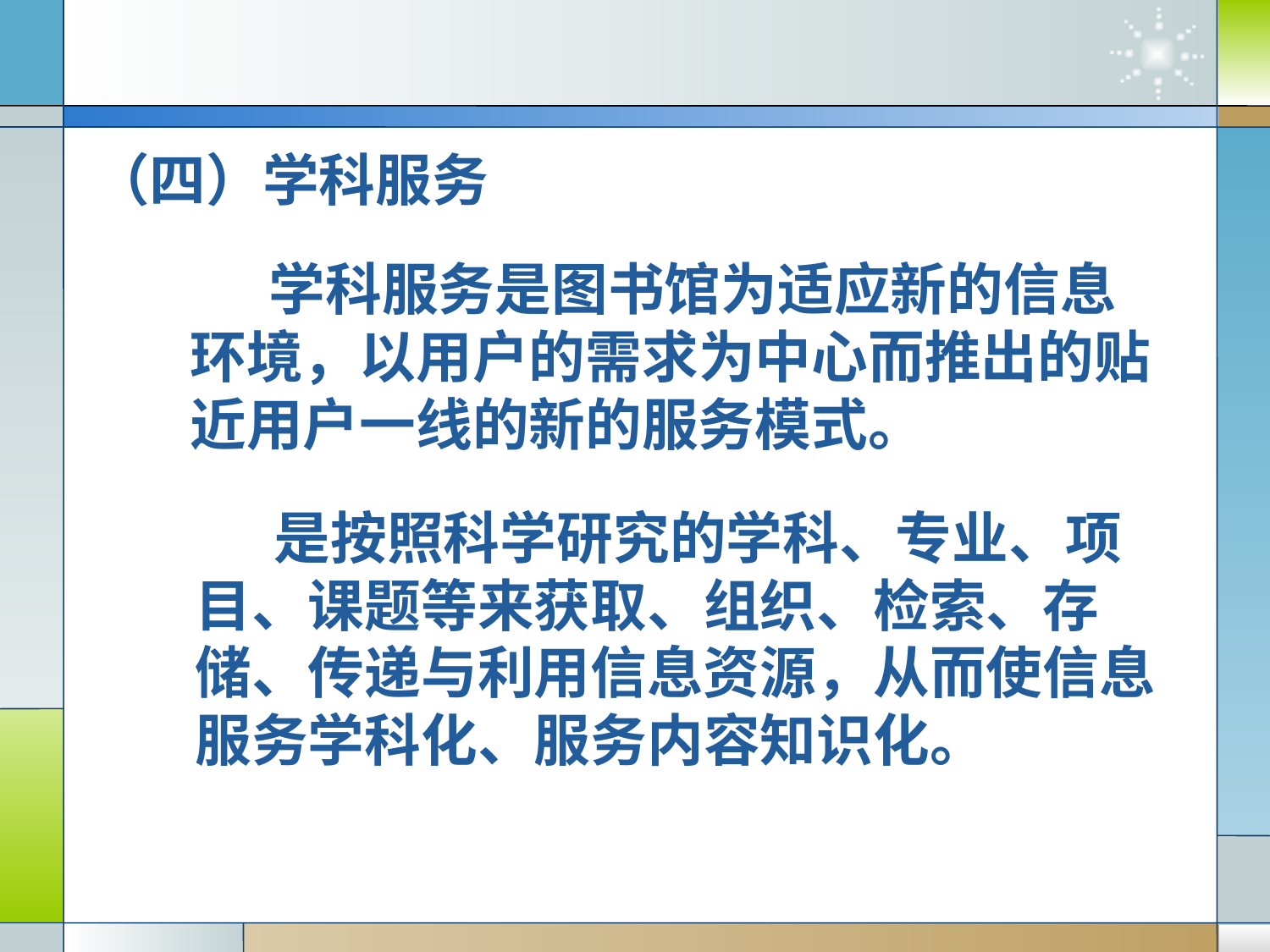

（四）学科服务
          学科服务是图书馆为适应新的信息环境，以用户的需求为中心而推出的贴近用户一线的新的服务模式。

          是按照科学研究的学科、专业、项目、课题等来获取、组织、检索、存储、传递与利用信息资源，从而使信息服务学科化、服务内容知识化。